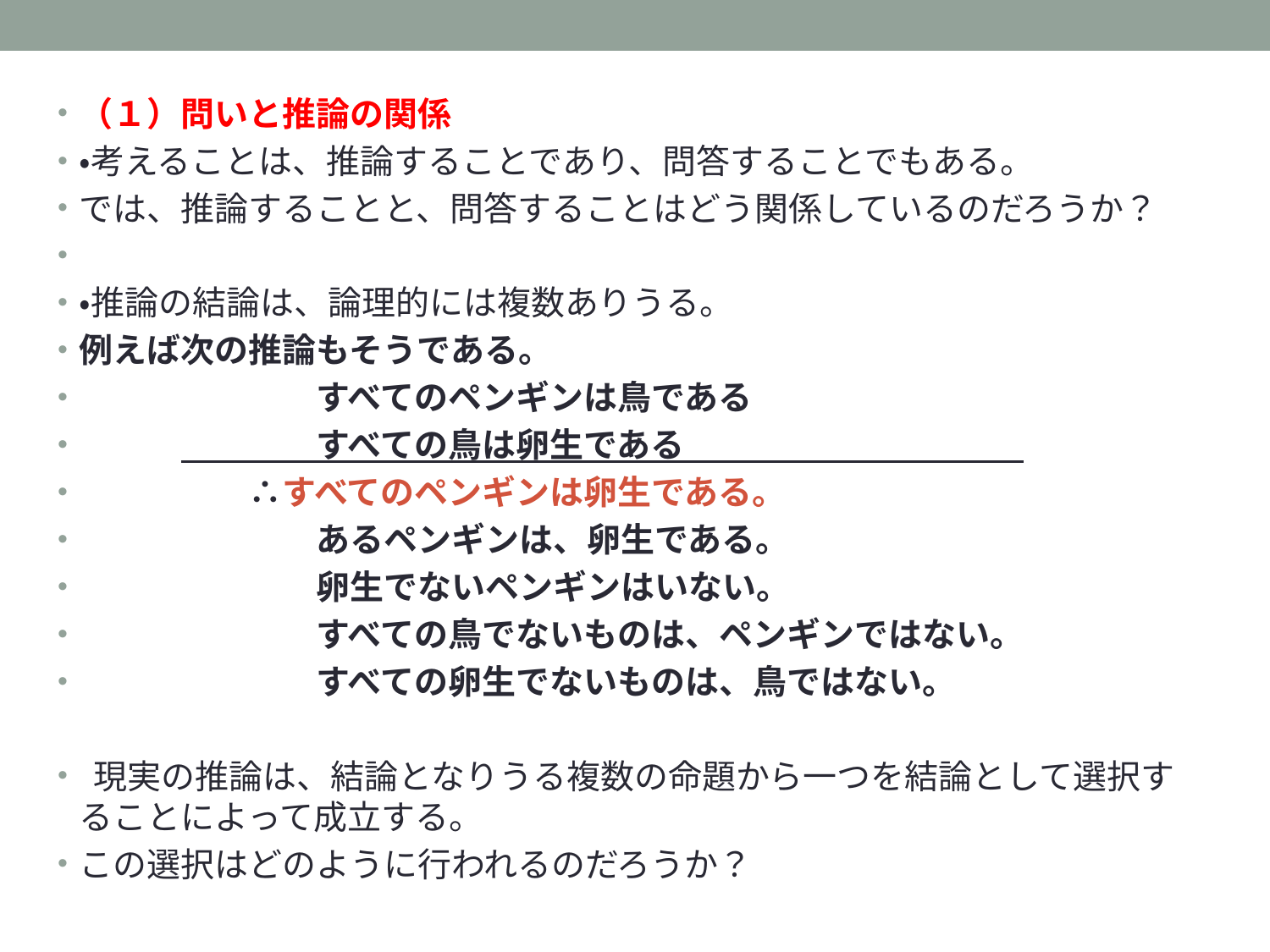

（１）問いと推論の関係
・考えることは、推論することであり、問答することでもある。
では、推論することと、問答することはどう関係しているのだろうか？

・推論の結論は、論理的には複数ありうる。
例えば次の推論もそうである。
　　　　　　　すべてのペンギンは鳥である
　　　　　　　すべての鳥は卵生である
　　　　　∴すべてのペンギンは卵生である。
　　　　　　　あるペンギンは、卵生である。
　　　　　　　卵生でないペンギンはいない。
　　　　　　　すべての鳥でないものは、ペンギンではない。
　　　　　　　すべての卵生でないものは、鳥ではない。

 現実の推論は、結論となりうる複数の命題から一つを結論として選択することによって成立する。
この選択はどのように行われるのだろうか？